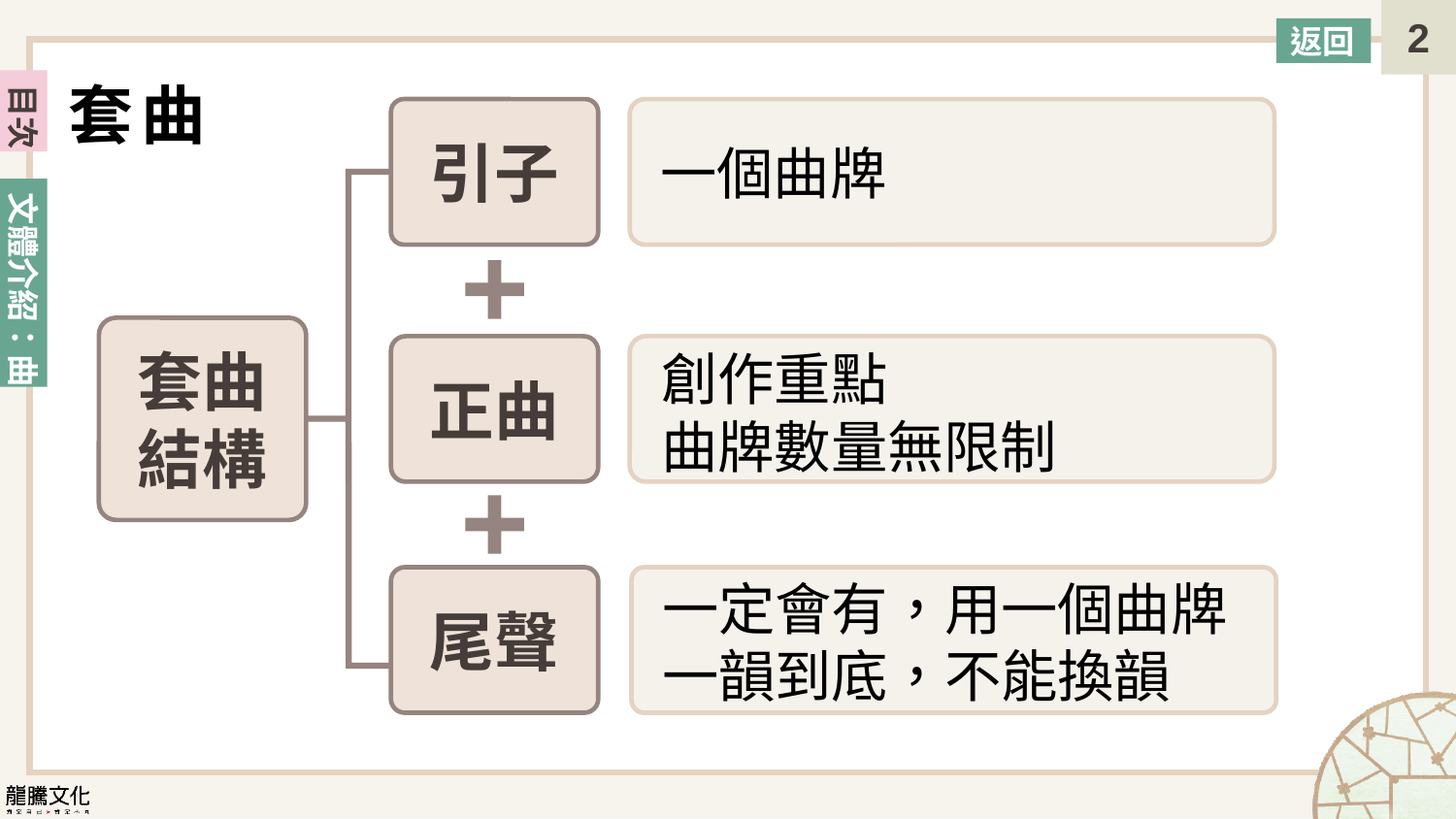

返回
套曲
引子

一個曲牌

套曲
結構
創作重點
曲牌數量無限制
正曲

一定會有，用一個曲牌
一韻到底，不能換韻
尾聲